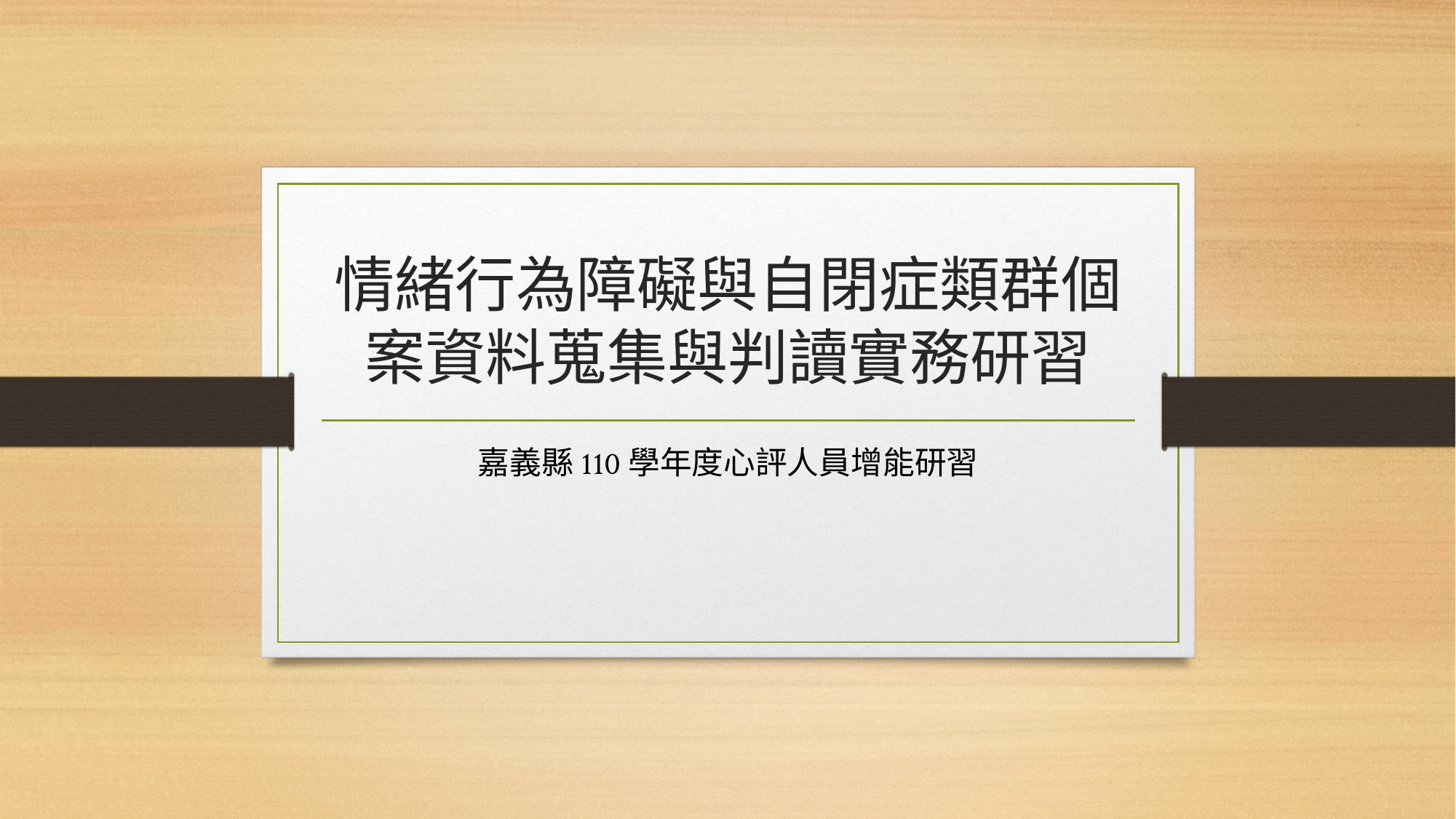

# 情緒行為障礙與自閉症類群個案資料蒐集與判讀實務研習
嘉義縣110學年度心評人員增能研習